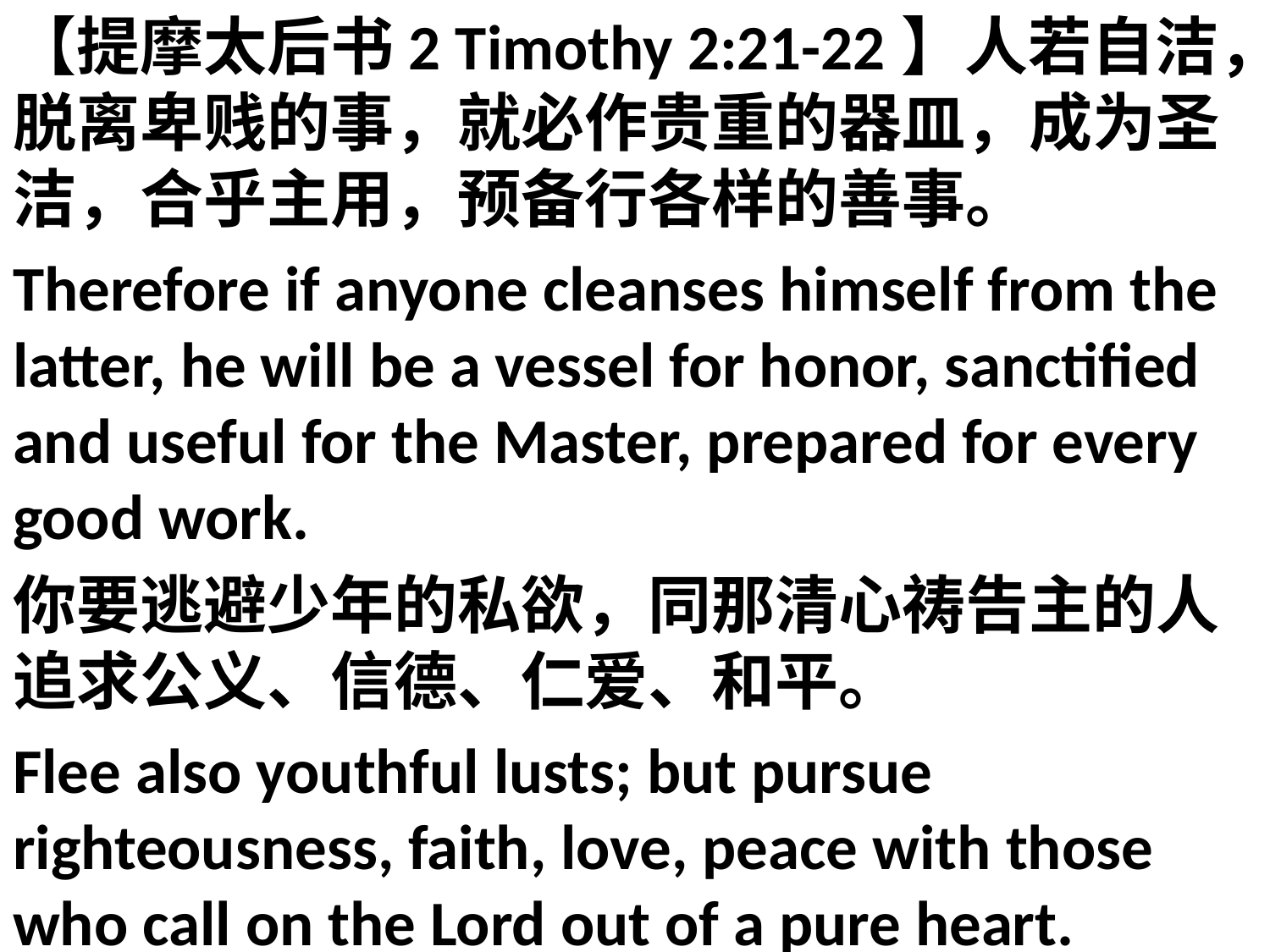

【提摩太后书2 Timothy 2:21-22】人若自洁，脱离卑贱的事，就必作贵重的器皿，成为圣洁，合乎主用，预备行各样的善事。
Therefore if anyone cleanses himself from the latter, he will be a vessel for honor, sanctified and useful for the Master, prepared for every good work.
你要逃避少年的私欲，同那清心祷告主的人追求公义、信德、仁爱、和平。
Flee also youthful lusts; but pursue righteousness, faith, love, peace with those who call on the Lord out of a pure heart.